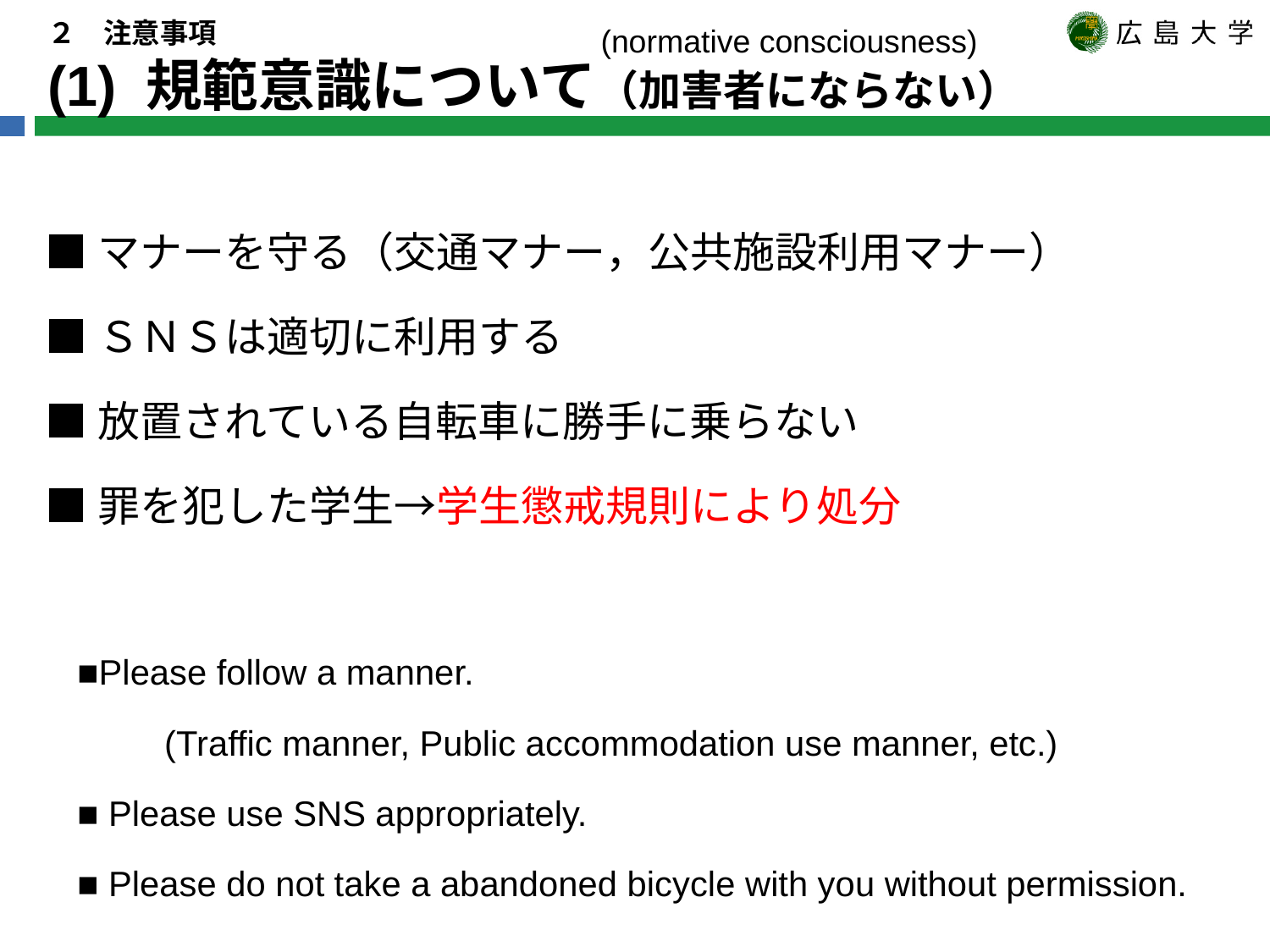

(normative consciousness)
# ２　注意事項 (1) 規範意識について（加害者にならない）
■マナーを守る（交通マナー，公共施設利用マナー）
■ＳＮＳは適切に利用する
■放置されている自転車に勝手に乗らない
■罪を犯した学生→学生懲戒規則により処分

■Please follow a manner.
　　 (Traffic manner, Public accommodation use manner, etc.)
■ Please use SNS appropriately.
■ Please do not take a abandoned bicycle with you without permission.